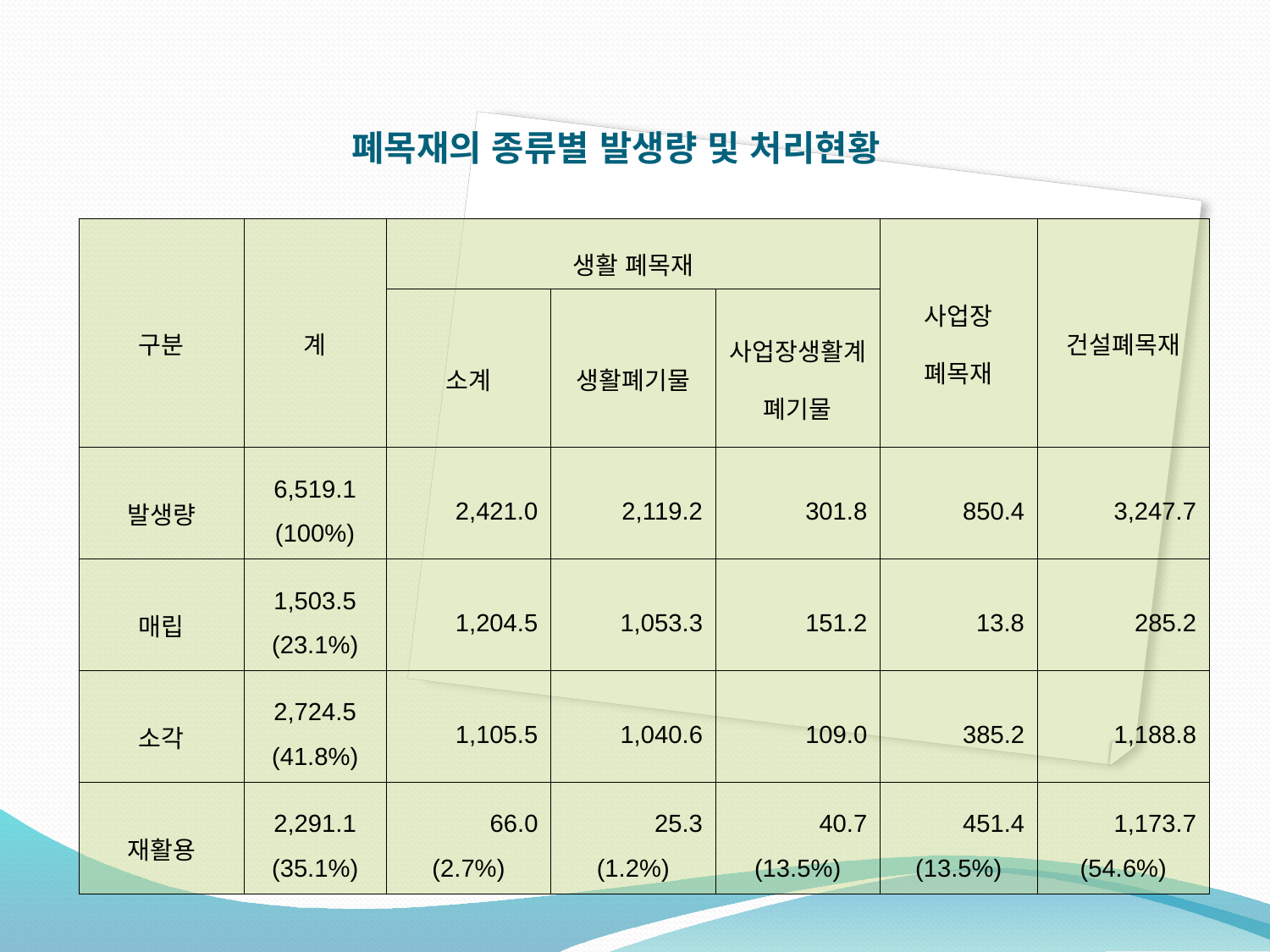

# 폐목재의 종류별 발생량 및 처리현황
| 구분 | 계 | 생활 폐목재 |  |  | 사업장 폐목재 | 건설폐목재 |
| --- | --- | --- | --- | --- | --- | --- |
|  |  | 소계 | 생활폐기물 | 사업장생활계폐기물 |  |  |
| 발생량 | 6,519.1 (100%) | 2,421.0 | 2,119.2 | 301.8 | 850.4 | 3,247.7 |
| 매립 | 1,503.5 (23.1%) | 1,204.5 | 1,053.3 | 151.2 | 13.8 | 285.2 |
| 소각 | 2,724.5 (41.8%) | 1,105.5 | 1,040.6 | 109.0 | 385.2 | 1,188.8 |
| 재활용 | 2,291.1 (35.1%) | 66.0 (2.7%) | 25.3 (1.2%) | 40.7 (13.5%) | 451.4 (13.5%) | 1,173.7 (54.6%) |